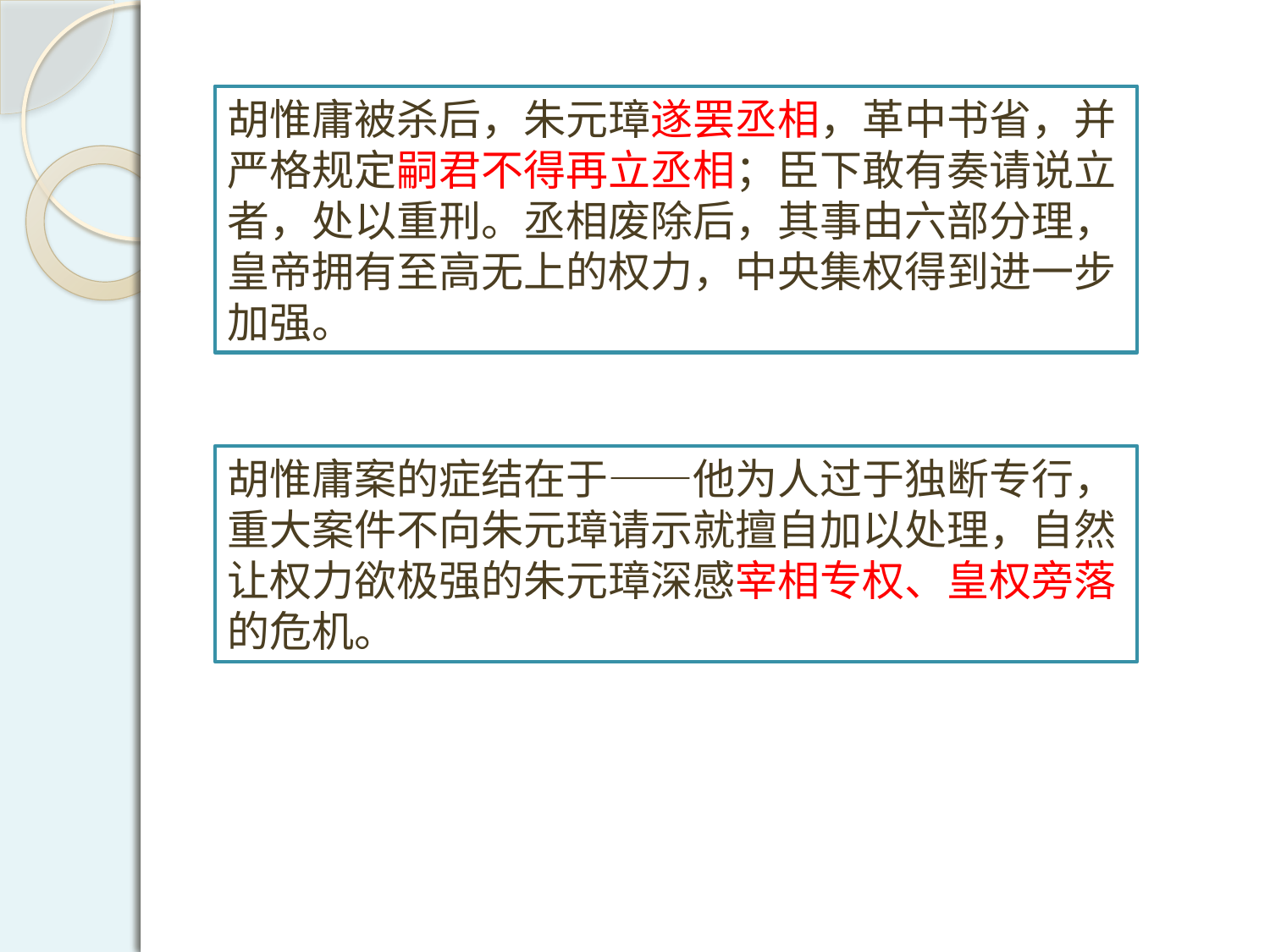

胡惟庸被杀后，朱元璋遂罢丞相，革中书省，并严格规定嗣君不得再立丞相；臣下敢有奏请说立者，处以重刑。丞相废除后，其事由六部分理，皇帝拥有至高无上的权力，中央集权得到进一步加强。
胡惟庸案的症结在于——他为人过于独断专行，重大案件不向朱元璋请示就擅自加以处理，自然让权力欲极强的朱元璋深感宰相专权、皇权旁落的危机。